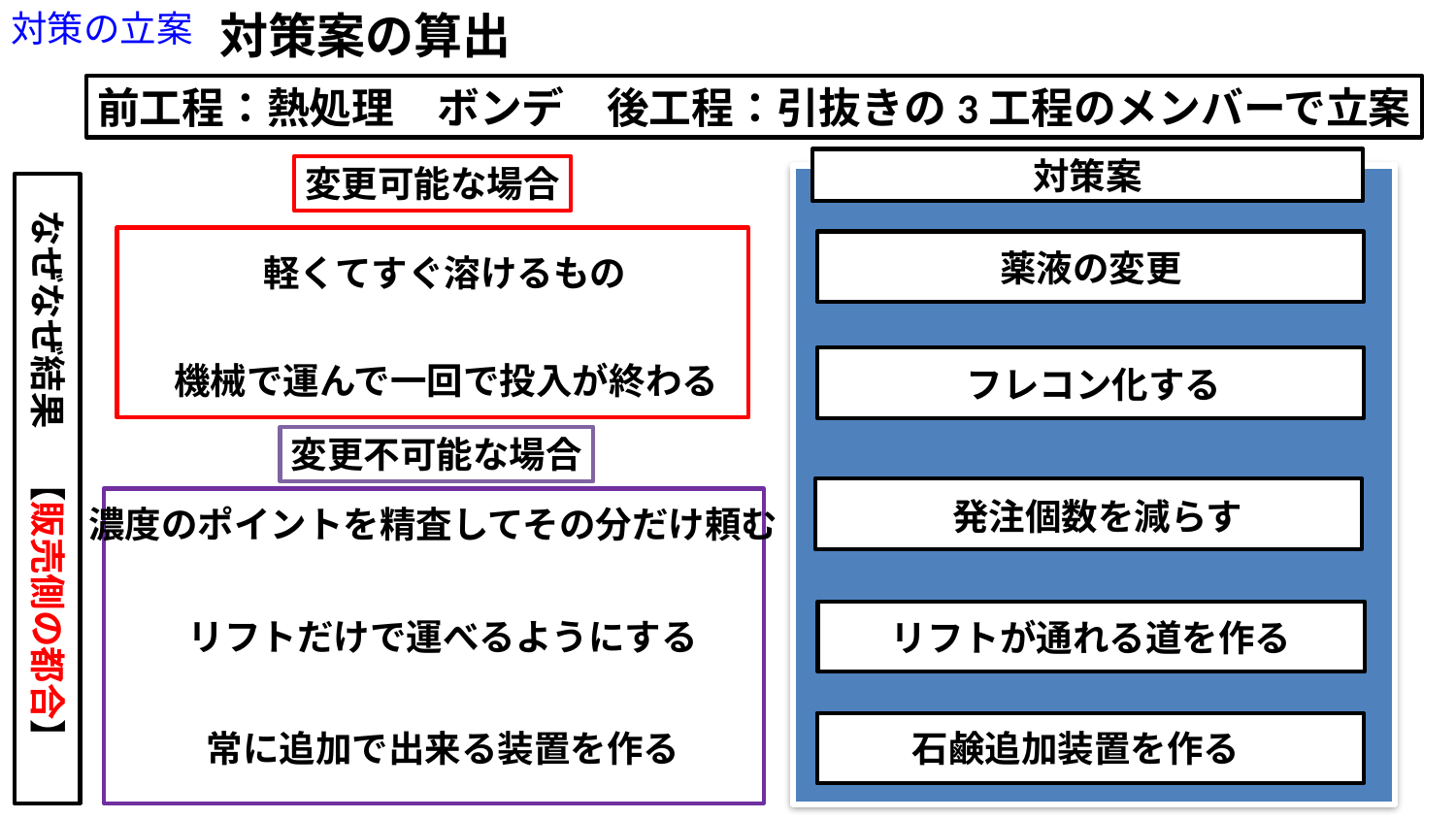

対策の立案
対策案の算出
前工程：熱処理　ボンデ　後工程：引抜きの3工程のメンバーで立案
対策案
変更可能な場合

なぜなぜ結果　【販売側の都合】

薬液の変更
軽くてすぐ溶けるもの

機械で運んで一回で投入が終わる
フレコン化する
変更不可能な場合

発注個数を減らす
濃度のポイントを精査してその分だけ頼む

リフトだけで運べるようにする
リフトが通れる道を作る

常に追加で出来る装置を作る
石鹸追加装置を作る